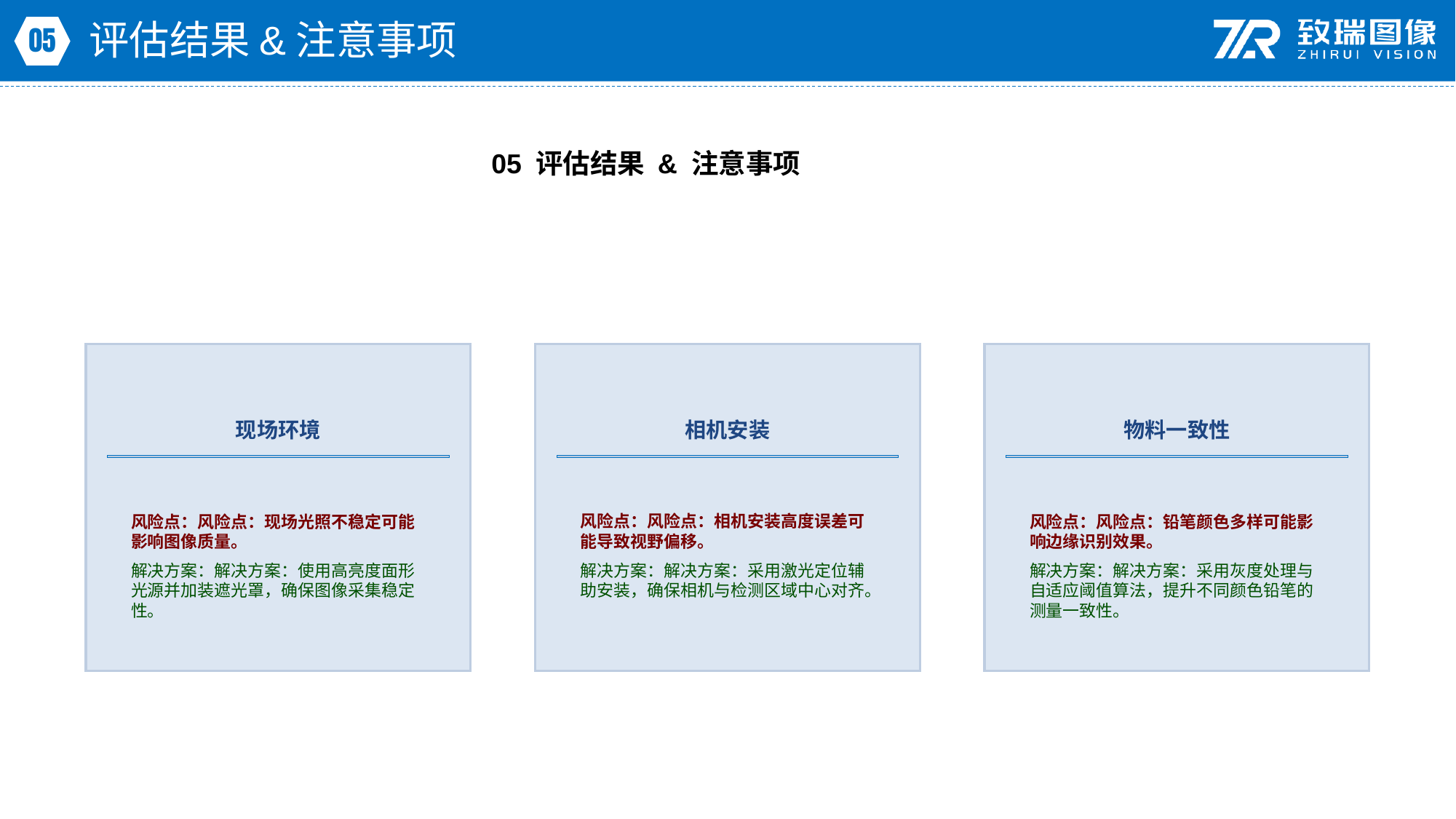

评估结果&注意事项
05

05 评估结果 & 注意事项

现场环境

相机安装

物料一致性

风险点：风险点：现场光照不稳定可能影响图像质量。
解决方案：解决方案：使用高亮度面形光源并加装遮光罩，确保图像采集稳定性。

风险点：风险点：相机安装高度误差可能导致视野偏移。
解决方案：解决方案：采用激光定位辅助安装，确保相机与检测区域中心对齐。

风险点：风险点：铅笔颜色多样可能影响边缘识别效果。
解决方案：解决方案：采用灰度处理与自适应阈值算法，提升不同颜色铅笔的测量一致性。